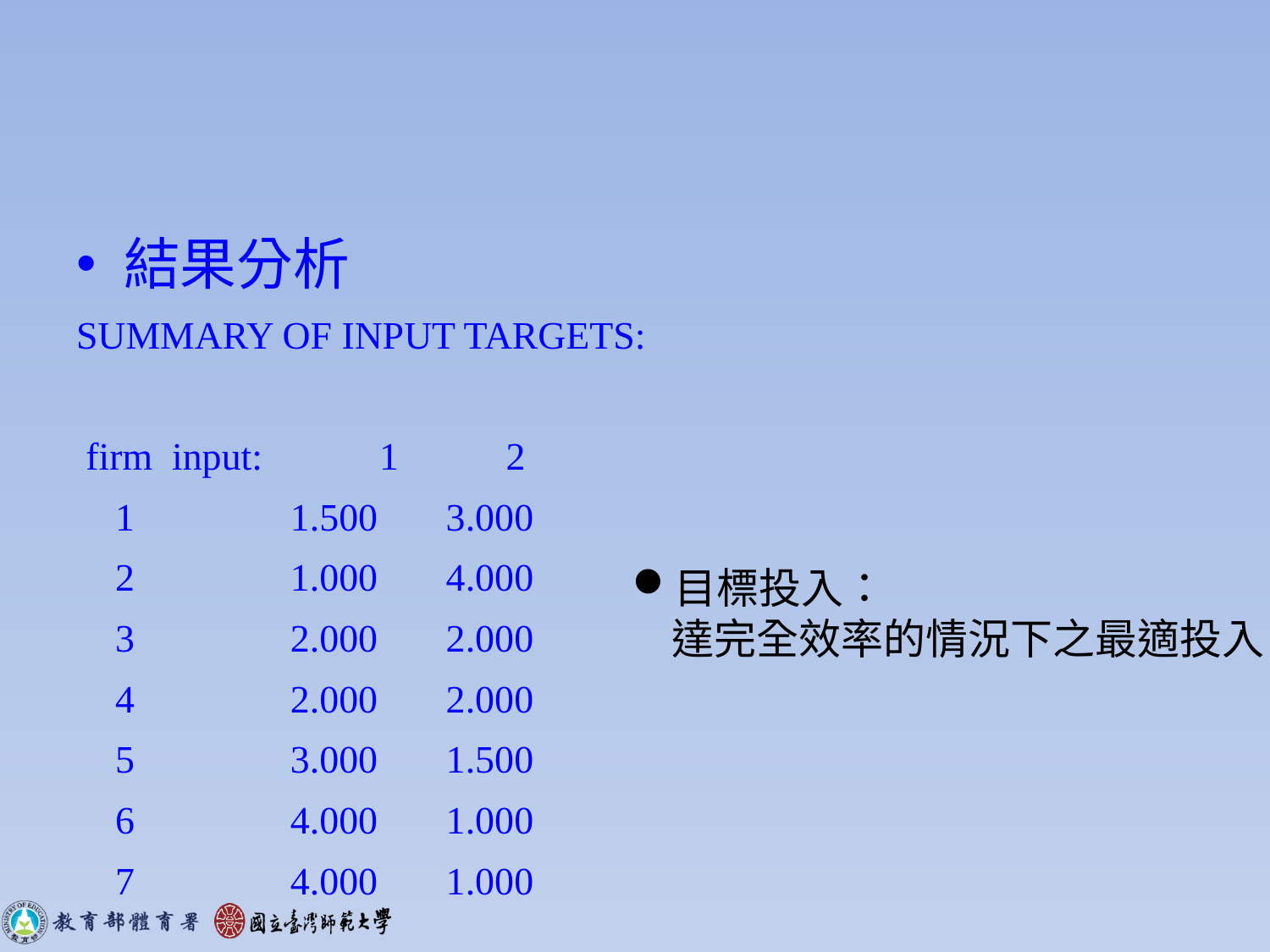

#
結果分析
SUMMARY OF INPUT TARGETS:

 firm  input:            1           2
    1                1.500       3.000
    2                1.000       4.000
    3                2.000       2.000
    4                2.000       2.000
    5                3.000       1.500
    6                4.000       1.000
    7                4.000       1.000

目標投入：
達完全效率的情況下之最適投入